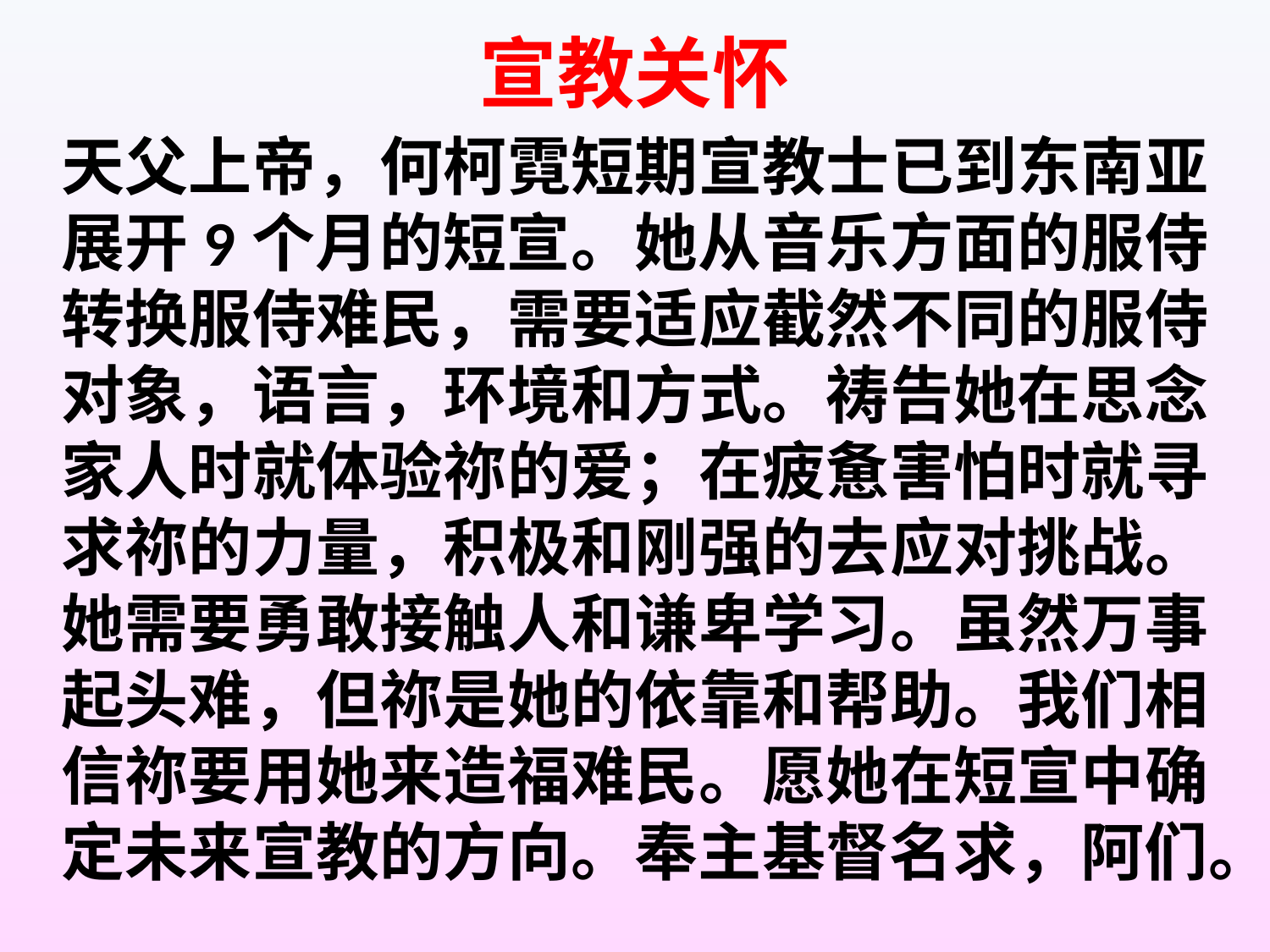

宣教关怀
天父上帝，何柯霓短期宣教士已到东南亚展开9个月的短宣。她从音乐方面的服侍转换服侍难民，需要适应截然不同的服侍对象，语言，环境和方式。祷告她在思念家人时就体验祢的爱；在疲惫害怕时就寻求祢的力量，积极和刚强的去应对挑战。她需要勇敢接触人和谦卑学习。虽然万事起头难，但祢是她的依靠和帮助。我们相信祢要用她来造福难民。愿她在短宣中确定未来宣教的方向。奉主基督名求，阿们。